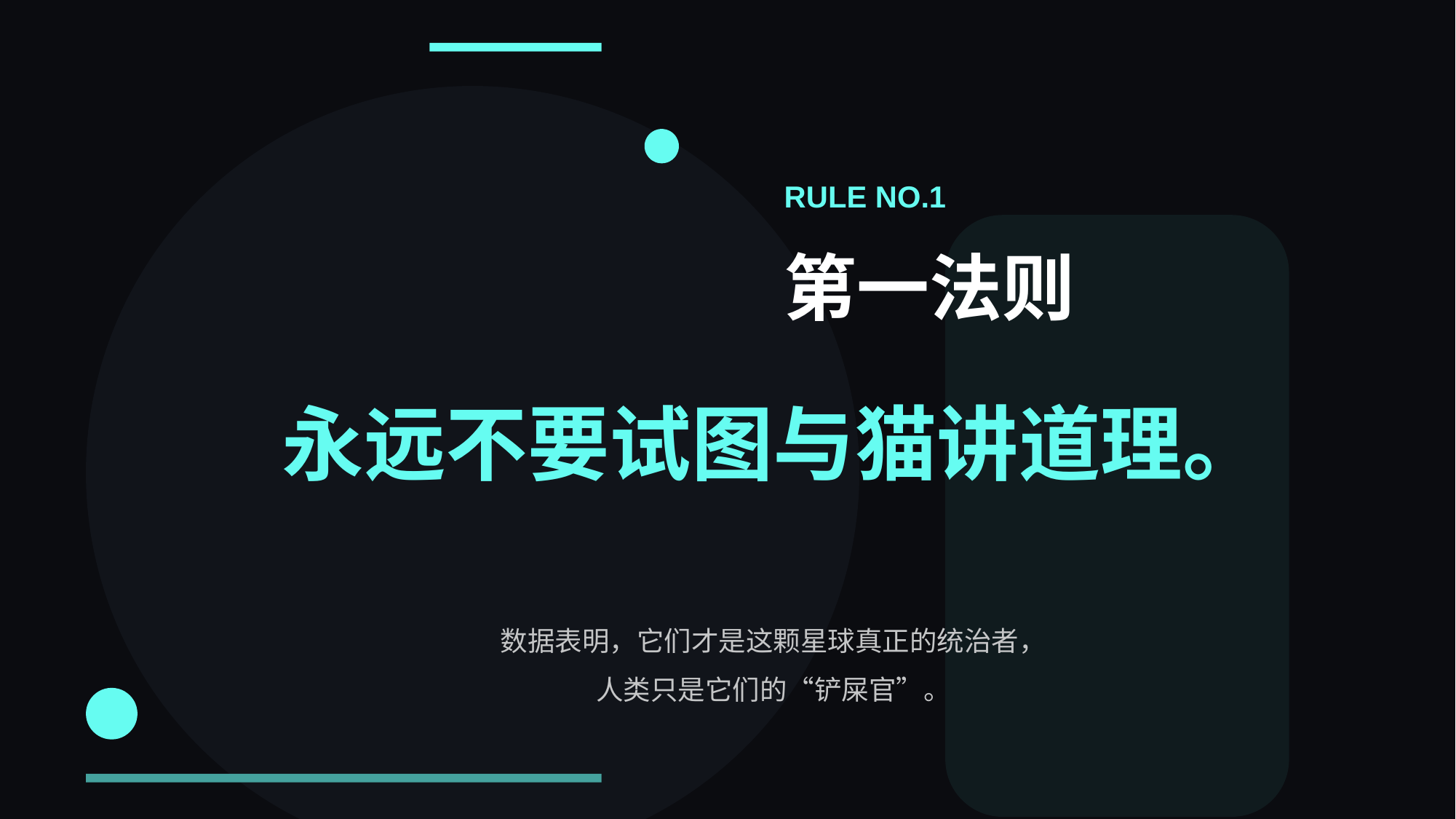

RULE NO.1

第一法则
永远不要试图与猫讲道理。
数据表明，它们才是这颗星球真正的统治者，
人类只是它们的“铲屎官”。